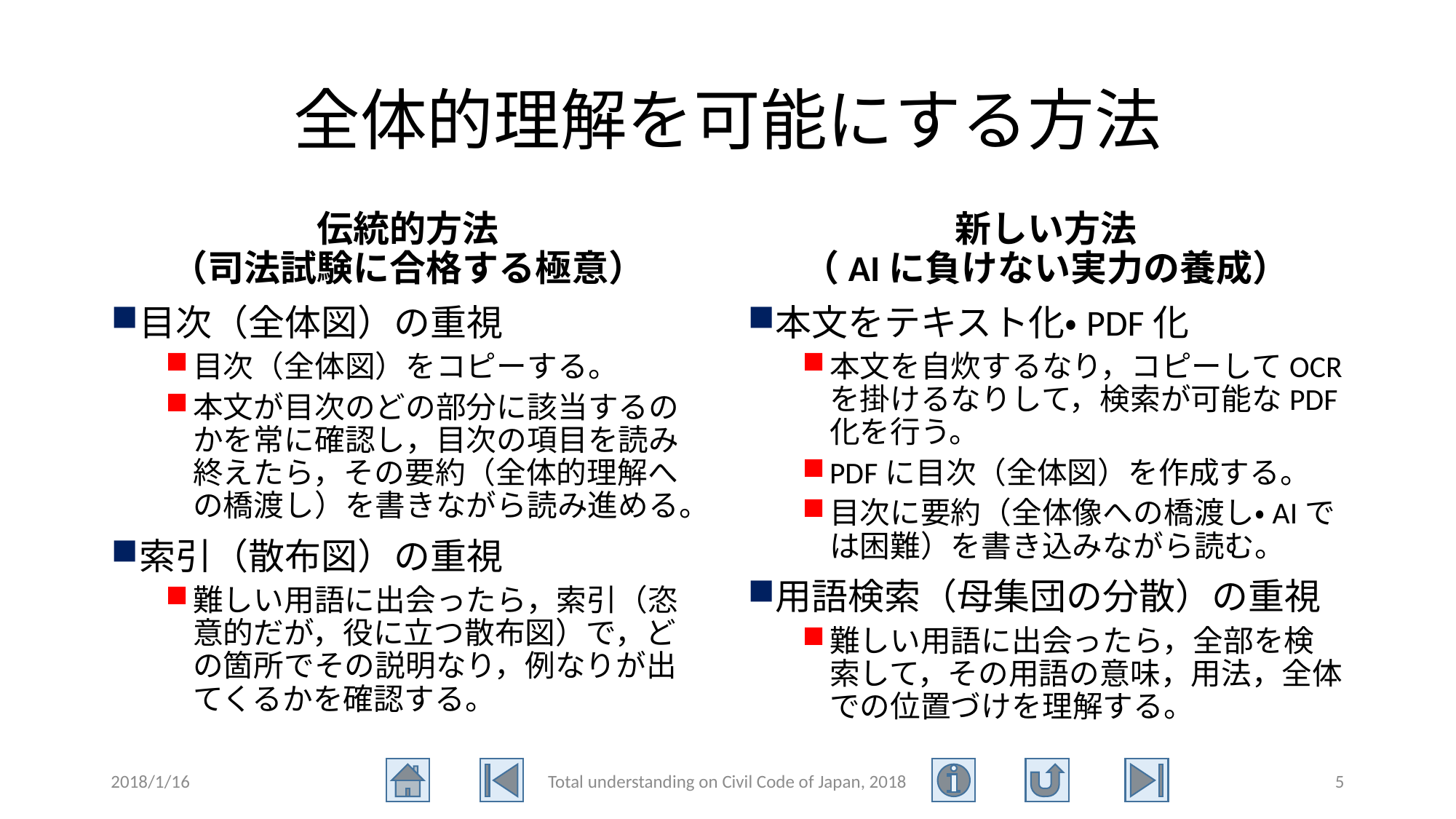

# 全体的理解を可能にする方法
伝統的方法
（司法試験に合格する極意）
新しい方法
（AIに負けない実力の養成）
目次（全体図）の重視
目次（全体図）をコピーする。
本文が目次のどの部分に該当するのかを常に確認し，目次の項目を読み終えたら，その要約（全体的理解への橋渡し）を書きながら読み進める。
索引（散布図）の重視
難しい用語に出会ったら，索引（恣意的だが，役に立つ散布図）で，どの箇所でその説明なり，例なりが出てくるかを確認する。
本文をテキスト化・PDF化
本文を自炊するなり，コピーしてOCRを掛けるなりして，検索が可能なPDF化を行う。
PDFに目次（全体図）を作成する。
目次に要約（全体像への橋渡し・AIでは困難）を書き込みながら読む。
用語検索（母集団の分散）の重視
難しい用語に出会ったら，全部を検索して，その用語の意味，用法，全体での位置づけを理解する。
2018/1/16
Total understanding on Civil Code of Japan, 2018
5